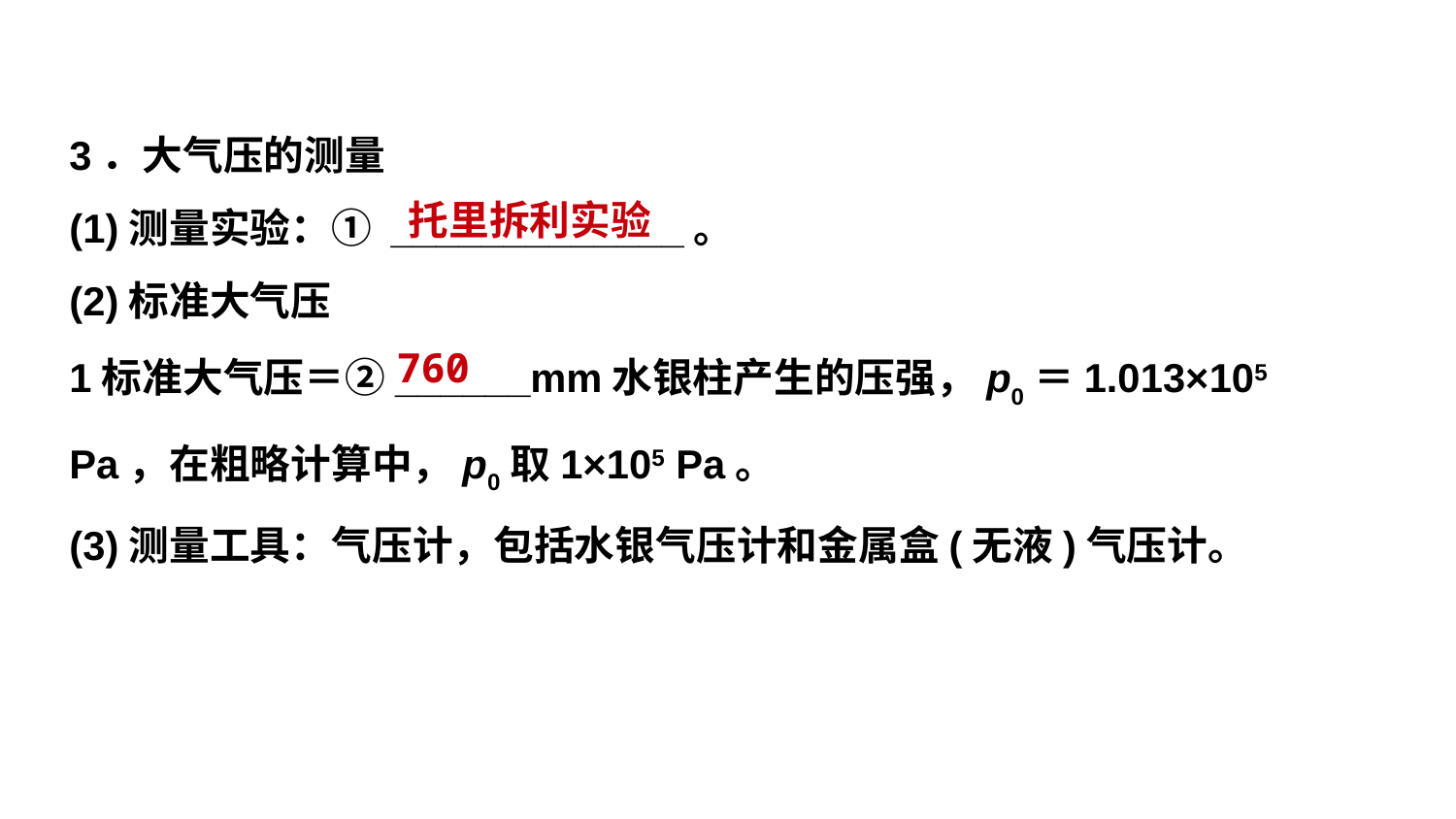

3．大气压的测量
(1)测量实验：① _____________。
(2)标准大气压
1标准大气压＝②______mm水银柱产生的压强，p0＝1.013×105 Pa，在粗略计算中，p0取1×105 Pa。
(3)测量工具：气压计，包括水银气压计和金属盒(无液)气压计。
托里拆利实验
 760